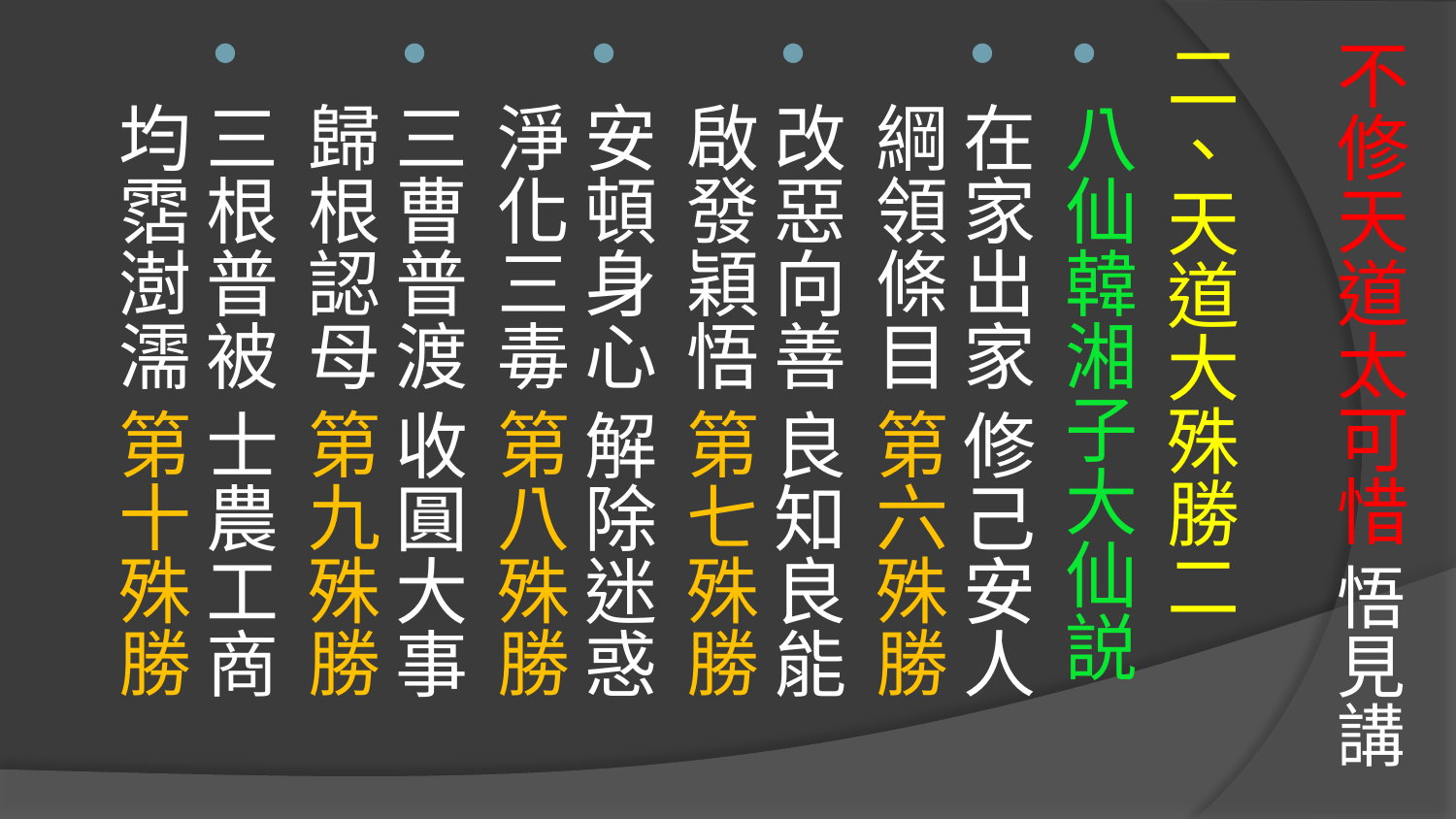

二、天道大殊勝二
八仙韓湘子大仙説
在家出家 修己安人 綱領條目 第六殊勝
改惡向善 良知良能 啟發穎悟 第七殊勝
安頓身心 解除迷惑 淨化三毒 第八殊勝
三曹普渡 收圓大事 歸根認母 第九殊勝
三根普被 士農工商 均霑澍濡 第十殊勝

# 不修天道太可惜 悟見講